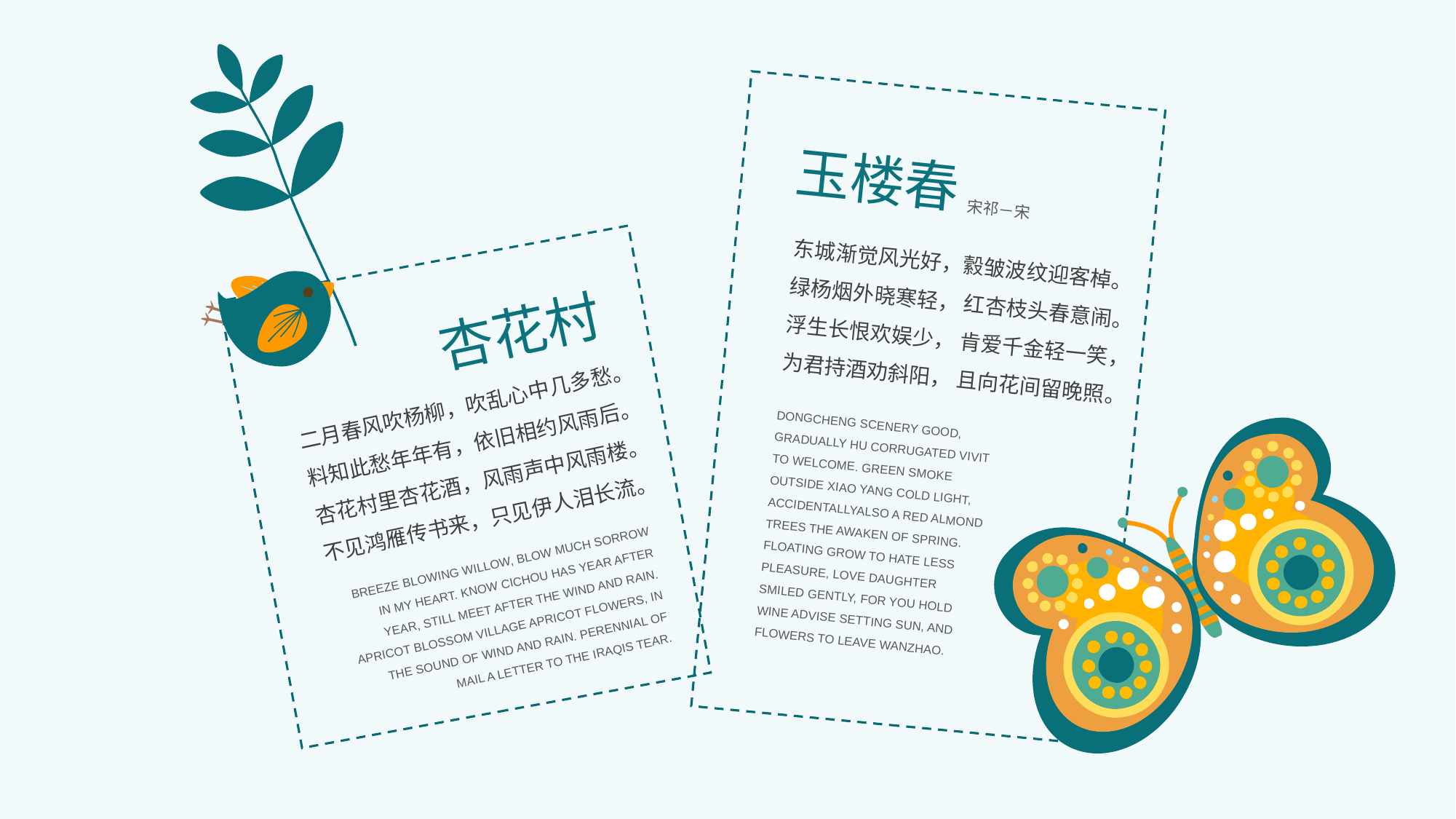

玉楼春
 宋祁－宋
东城渐觉风光好，縠皱波纹迎客棹。 
绿杨烟外晓寒轻， 红杏枝头春意闹。　 
浮生长恨欢娱少， 肯爱千金轻一笑， 
为君持酒劝斜阳， 且向花间留晚照。
DONGCHENG SCENERY GOOD, GRADUALLY HU CORRUGATED VIVIT TO WELCOME. GREEN SMOKE OUTSIDE XIAO YANG COLD LIGHT, ACCIDENTALLYALSO A RED ALMOND TREES THE AWAKEN OF SPRING. FLOATING GROW TO HATE LESS PLEASURE, LOVE DAUGHTER SMILED GENTLY, FOR YOU HOLD WINE ADVISE SETTING SUN, AND FLOWERS TO LEAVE WANZHAO.

杏花村
二月春风吹杨柳，吹乱心中几多愁。
料知此愁年年有，依旧相约风雨后。
杏花村里杏花酒，风雨声中风雨楼。
不见鸿雁传书来，只见伊人泪长流。
BREEZE BLOWING WILLOW, BLOW MUCH SORROW IN MY HEART. KNOW CICHOU HAS YEAR AFTER YEAR, STILL MEET AFTER THE WIND AND RAIN. APRICOT BLOSSOM VILLAGE APRICOT FLOWERS, IN THE SOUND OF WIND AND RAIN. PERENNIAL OF MAIL A LETTER TO THE IRAQIS TEAR.